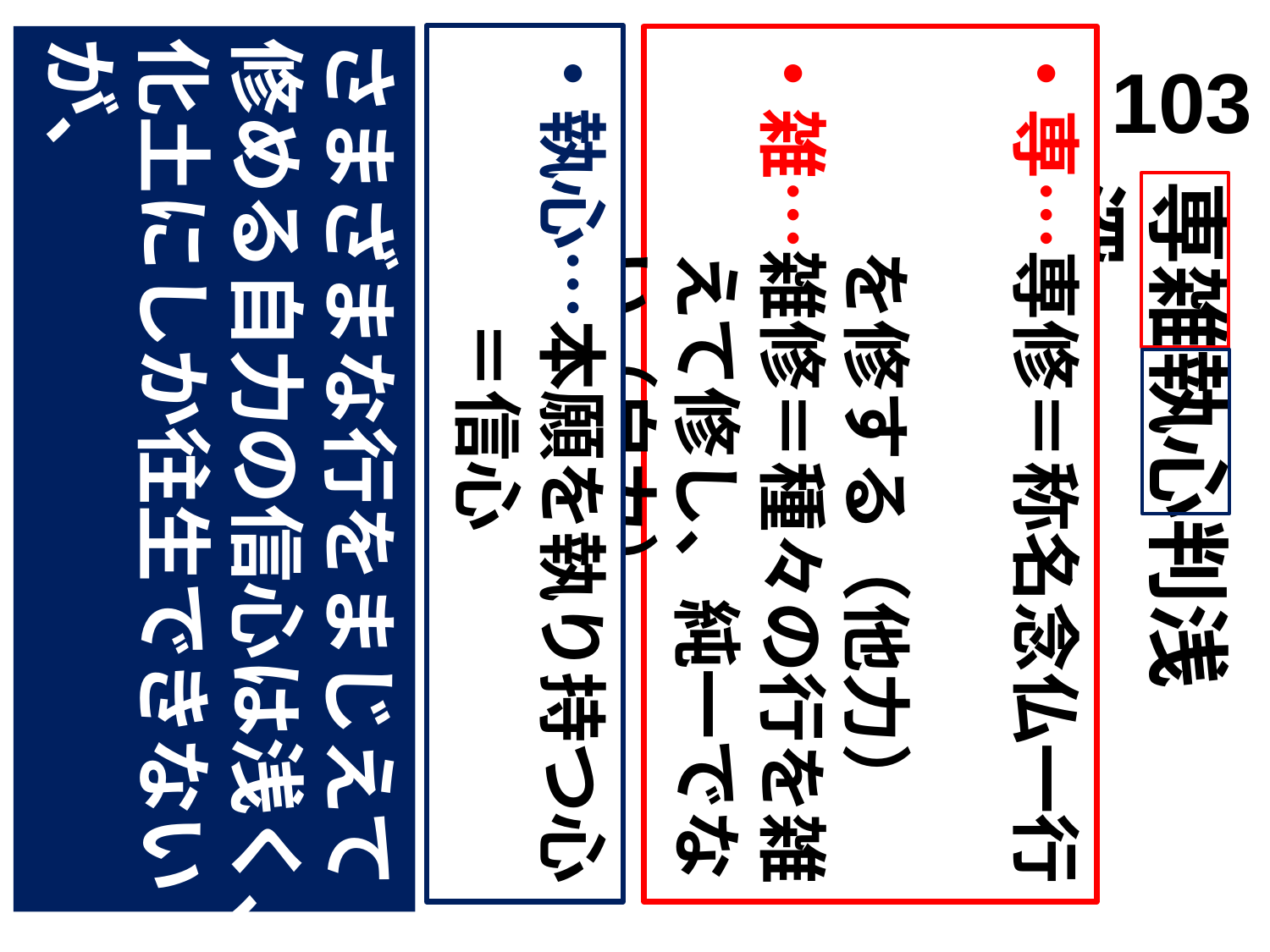

・執心…本願を執り持つ心
　　　　＝信心
さまざまな行をまじえて修める自力の信心は浅く、化土にしか往生できないが、
・専…専修＝称名念仏一行
　　　を修する（他力）
・雑…雑修＝種々の行を雑
　　　えて修し、純一でな
　　　い（自力）
103
専雑執心判浅深